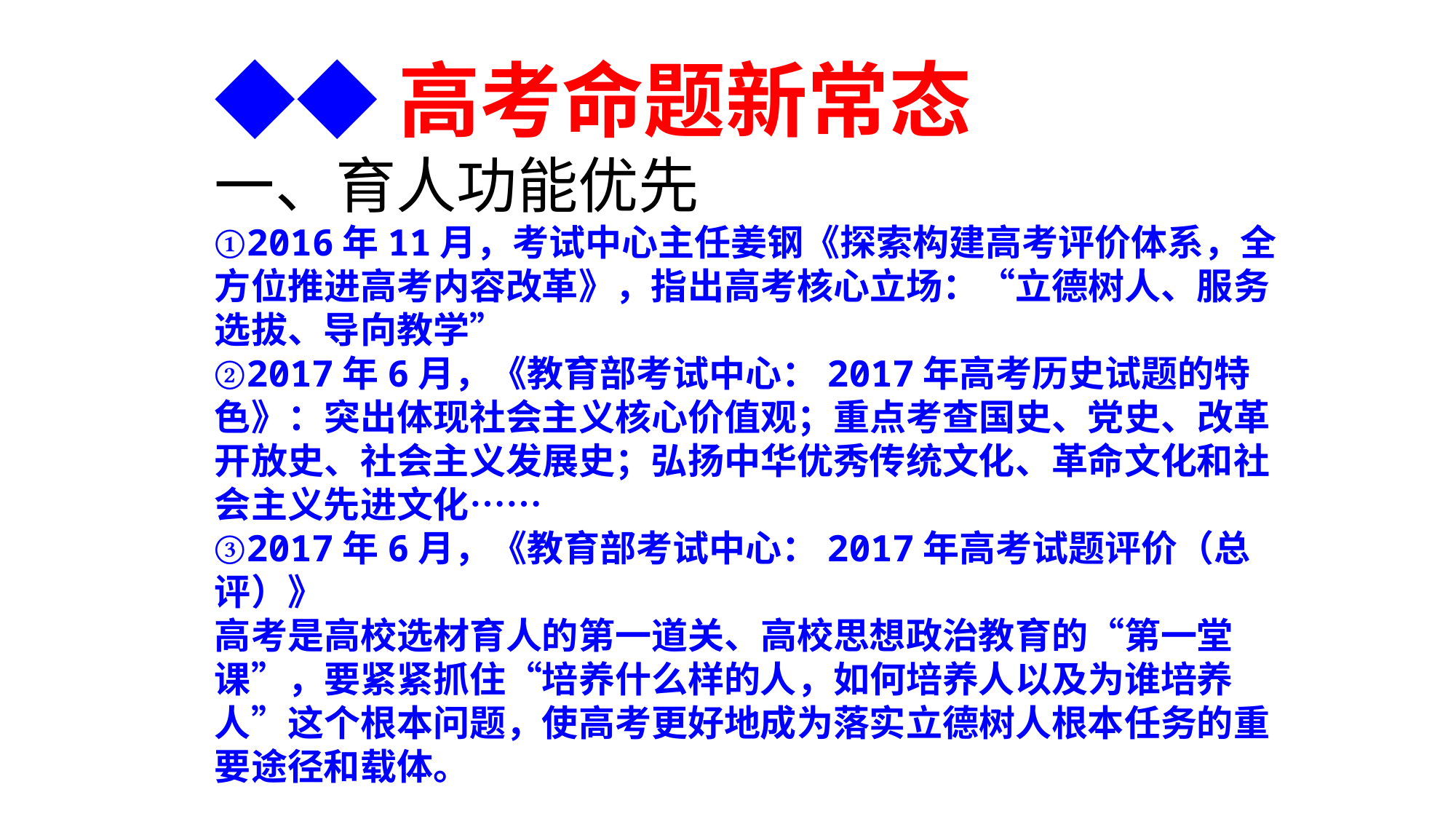

◆◆高考命题新常态
一、育人功能优先
①2016年11月，考试中心主任姜钢《探索构建高考评价体系，全方位推进高考内容改革》，指出高考核心立场：“立德树人、服务选拔、导向教学”
②2017年6月，《教育部考试中心：2017年高考历史试题的特色》：突出体现社会主义核心价值观；重点考查国史、党史、改革开放史、社会主义发展史；弘扬中华优秀传统文化、革命文化和社会主义先进文化……
③2017年6月，《教育部考试中心：2017年高考试题评价（总评）》
高考是高校选材育人的第一道关、高校思想政治教育的“第一堂课”，要紧紧抓住“培养什么样的人，如何培养人以及为谁培养人”这个根本问题，使高考更好地成为落实立德树人根本任务的重要途径和载体。